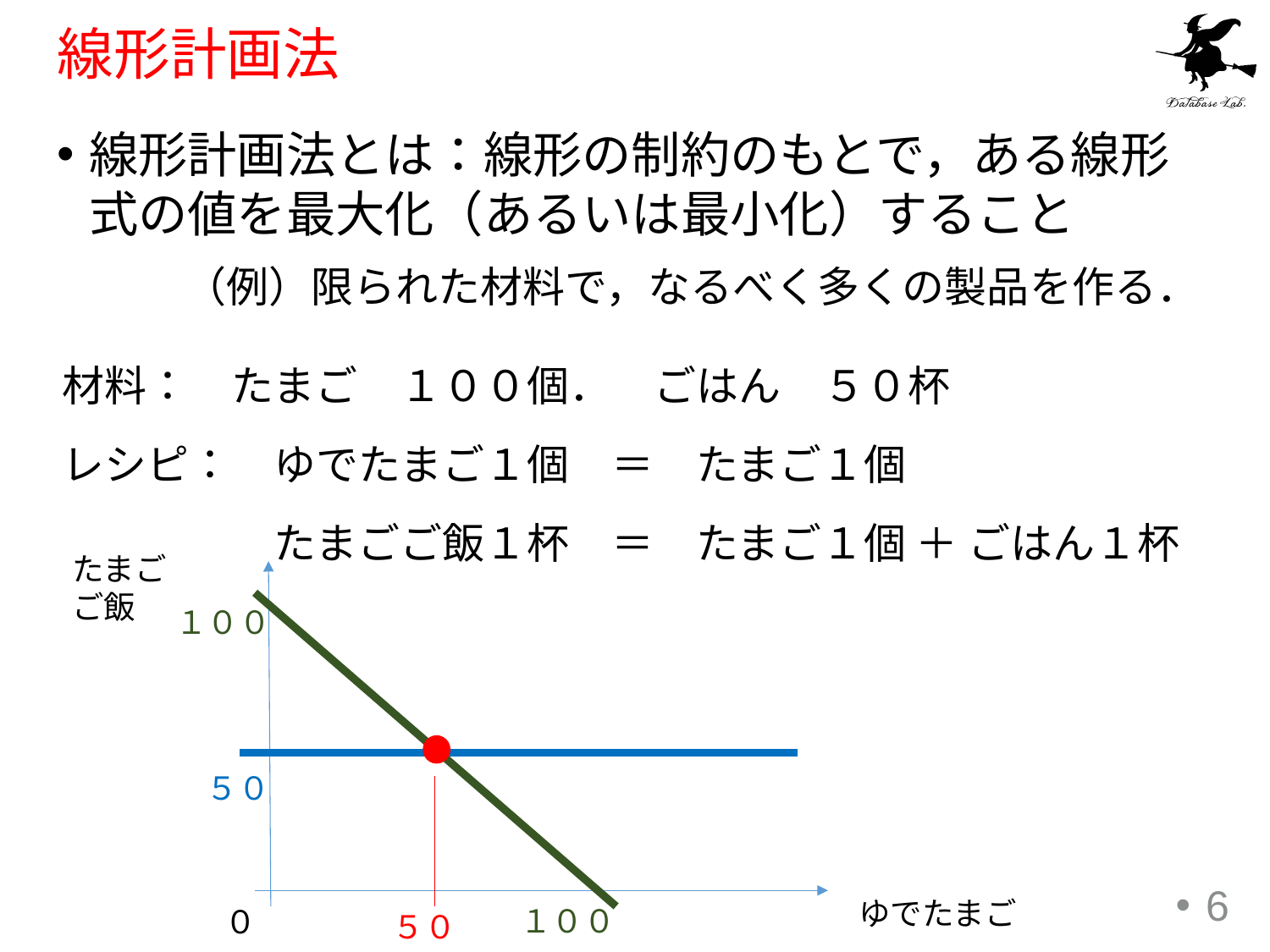

# 線形計画法
線形計画法とは：線形の制約のもとで，ある線形式の値を最大化（あるいは最小化）すること
	（例）限られた材料で，なるべく多くの製品を作る．
材料：　たまご　１００個．　ごはん　５０杯
レシピ：　ゆでたまご１個　＝　たまご１個
　　　　　たまごご飯１杯　＝　たまご１個 ＋ ごはん１杯
たまご
ご飯
１００

５０
6
ゆでたまご
１００
０
５０